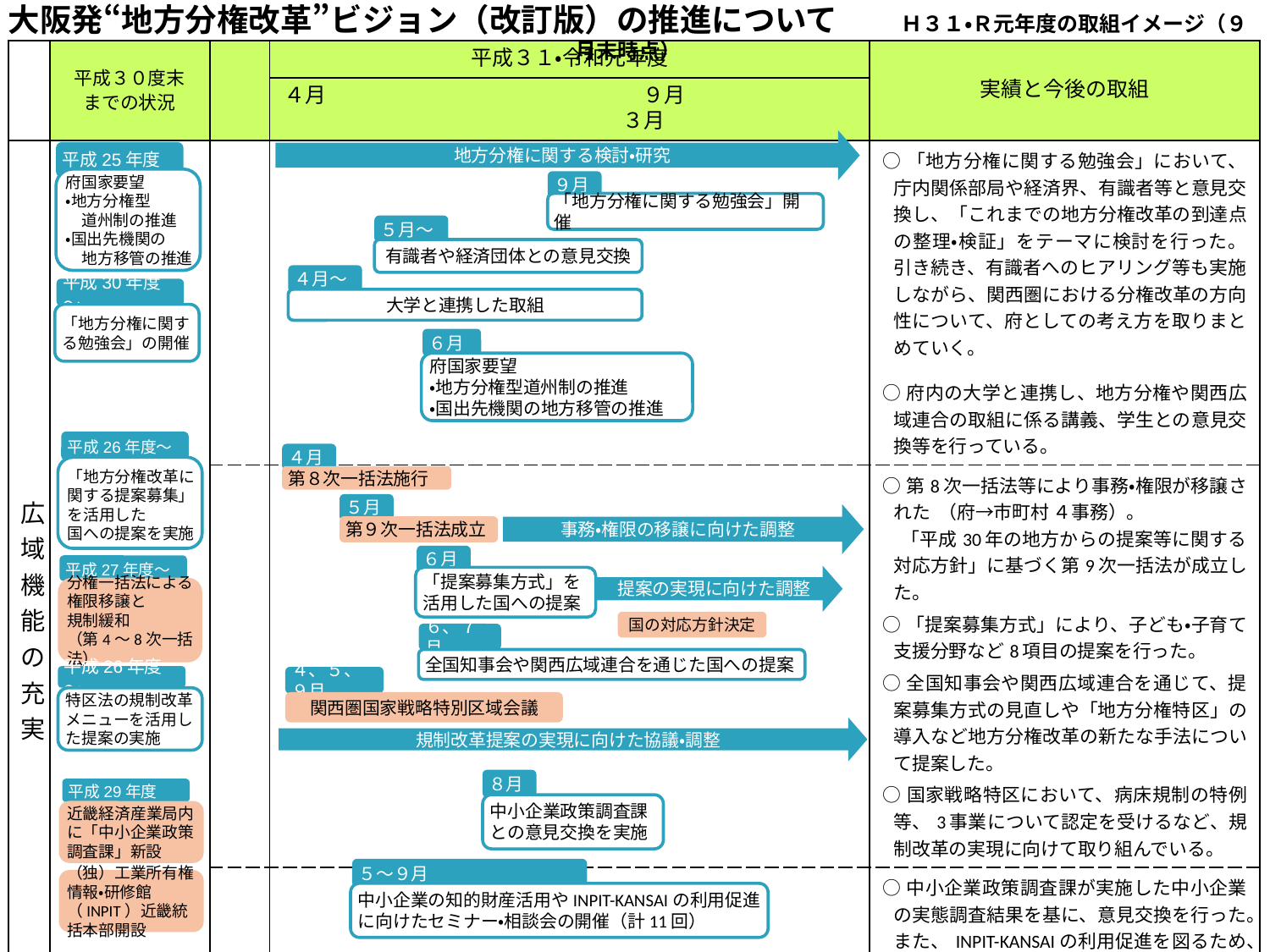

大阪発“地方分権改革”ビジョン（改訂版）の推進について　　Ｈ３１・Ｒ元年度の取組イメージ（９月末時点）
|  | 平成３０度末 までの状況 |  | 平成３１・令和元年度 | 実績と今後の取組 |
| --- | --- | --- | --- | --- |
|  |  |  | ４月　　　　　　　　　　　　　　　９月　　　　　　　　　　　　　　　３月 |  |
| 広域機能の充実 |  | 道州の姿の検討・研究 国への働きかけ |  | ○「地方分権に関する勉強会」において、庁内関係部局や経済界、有識者等と意見交換し、「これまでの地方分権改革の到達点の整理・検証」をテーマに検討を行った。引き続き、有識者へのヒアリング等も実施しながら、関西圏における分権改革の方向性について、府としての考え方を取りまとめていく。 ○府内の大学と連携し、地方分権や関西広域連合の取組に係る講義、学生との意見交換等を行っている。 |
|  |  | 大阪自らの改革を推進力とした取組 （国からの権限移譲等） |  | ○第8次一括法等により事務・権限が移譲された （府→市町村 ４事務）。 　「平成30年の地方からの提案等に関する対応方針」に基づく第9次一括法が成立した。 ○「提案募集方式」により、子ども・子育て支援分野など8項目の提案を行った。 ○全国知事会や関西広域連合を通じて、提案募集方式の見直しや「地方分権特区」の導入など地方分権改革の新たな手法について提案した。 ○国家戦略特区において、病床規制の特例等、3事業について認定を受けるなど、規制改革の実現に向けて取り組んでいる。 |
|  |  | 国機関の拠点性向上、 連携強化 |  | ○中小企業政策調査課が実施した中小企業の実態調査結果を基に、意見交換を行った。また、INPIT-KANSAIの利用促進を図るため、金融機関等と連携し、セミナー等を開催している。 ○引き続き、意見交換等を通じて、国の施策に地方の意見が反映されるよう、国機関との連携強化を図っていく。 |
地方分権に関する検討・研究
平成25年度～
府国家要望
・地方分権型
　道州制の推進
・国出先機関の
　地方移管の推進
９月
「地方分権に関する勉強会」開催
５月～
有識者や経済団体との意見交換
４月～
大学と連携した取組
平成30年度～
「地方分権に関する勉強会」の開催
６月
府国家要望
・地方分権型道州制の推進
・国出先機関の地方移管の推進
平成26年度～
「地方分権改革に関する提案募集」を活用した
国への提案を実施
４月
第８次一括法施行
５月
第９次一括法成立
事務・権限の移譲に向けた調整
６月
「提案募集方式」を
活用した国への提案
提案の実現に向けた調整
国の対応方針決定
平成27年度～
分権一括法による
権限移譲と
規制緩和
（第4～8次一括法）
６、７月
全国知事会や関西広域連合を通じた国への提案
平成26年度～
特区法の規制改革メニューを活用した提案の実施
４、５、９月
関西圏国家戦略特別区域会議
規制改革提案の実現に向けた協議・調整
８月
中小企業政策調査課との意見交換を実施
平成29年度
近畿経済産業局内に「中小企業政策調査課」新設
（独）工業所有権情報・研修館（INPIT）近畿統括本部開設
５～９月
中小企業の知的財産活用やINPIT-KANSAIの利用促進に向けたセミナー・相談会の開催（計11回）